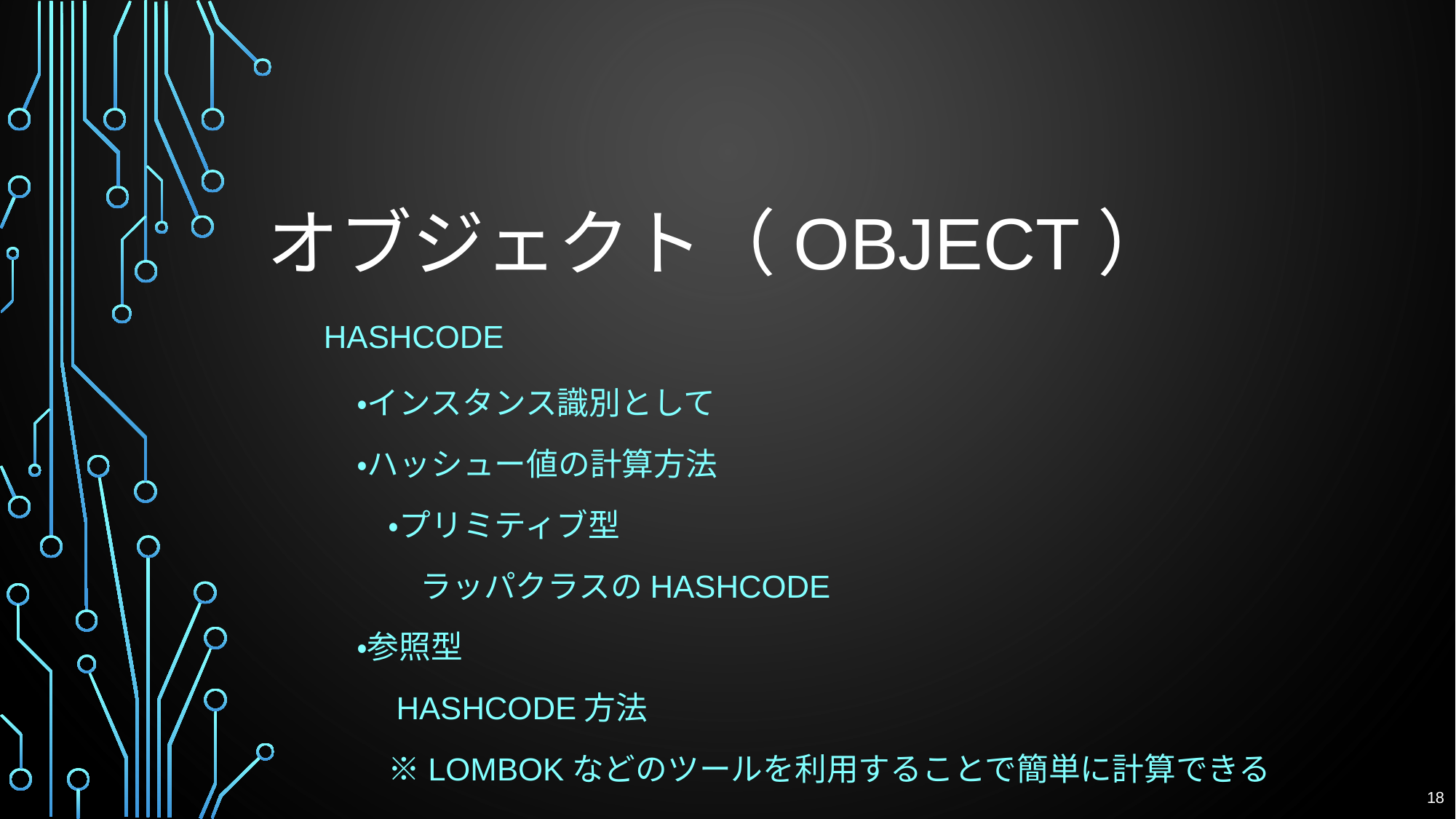

# オブジェクト（Object）
HASHCODE
・インスタンス識別として
・ハッシュー値の計算方法
　・プリミティブ型
　　ラッパクラスのhashcode
・参照型
　hashcode方法
　※lombokなどのツールを利用することで簡単に計算できる
18